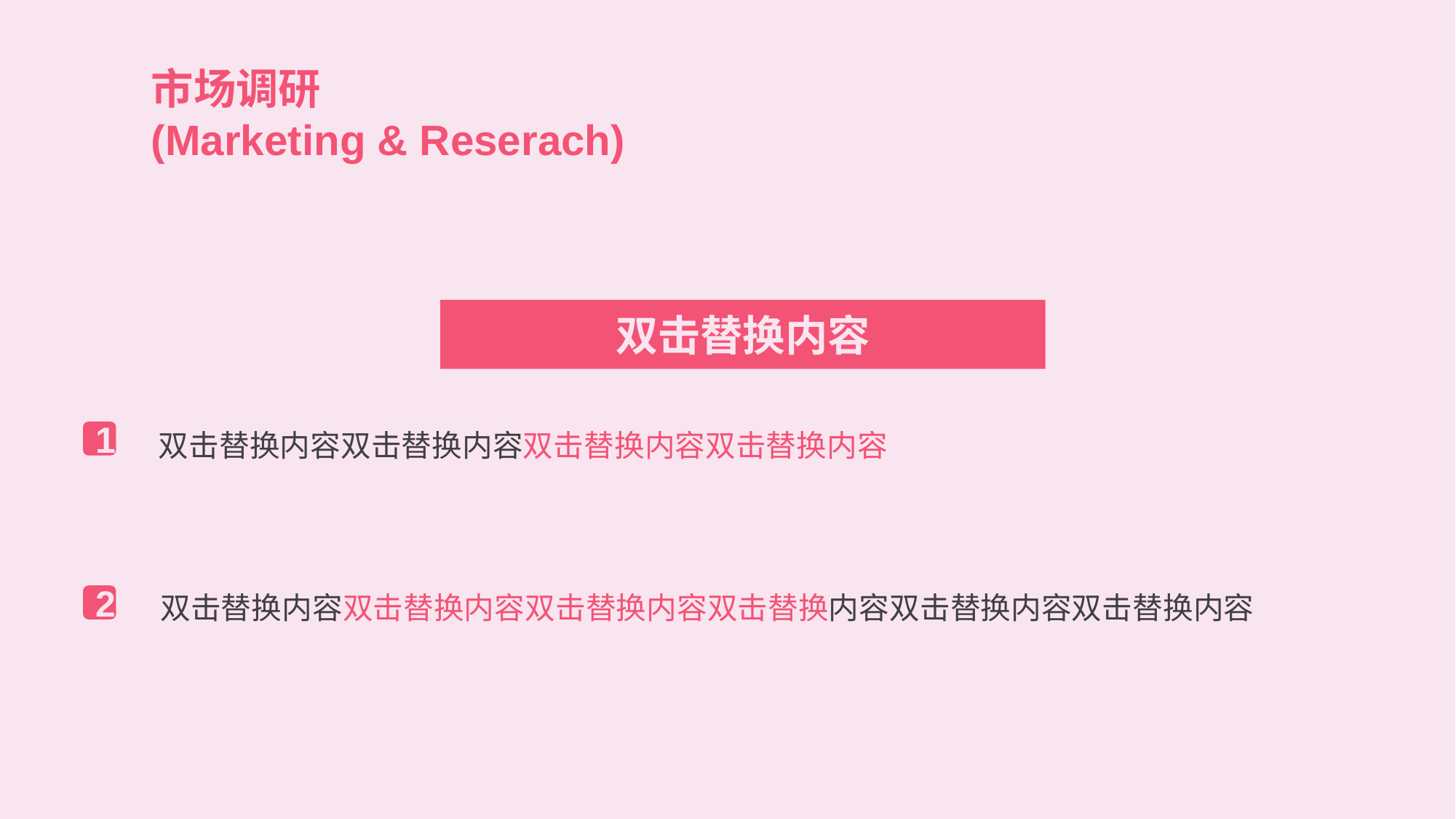

市场调研
(Marketing & Reserach)
双击替换内容

双击替换内容双击替换内容双击替换内容双击替换内容

1
双击替换内容双击替换内容双击替换内容双击替换内容双击替换内容双击替换内容

2